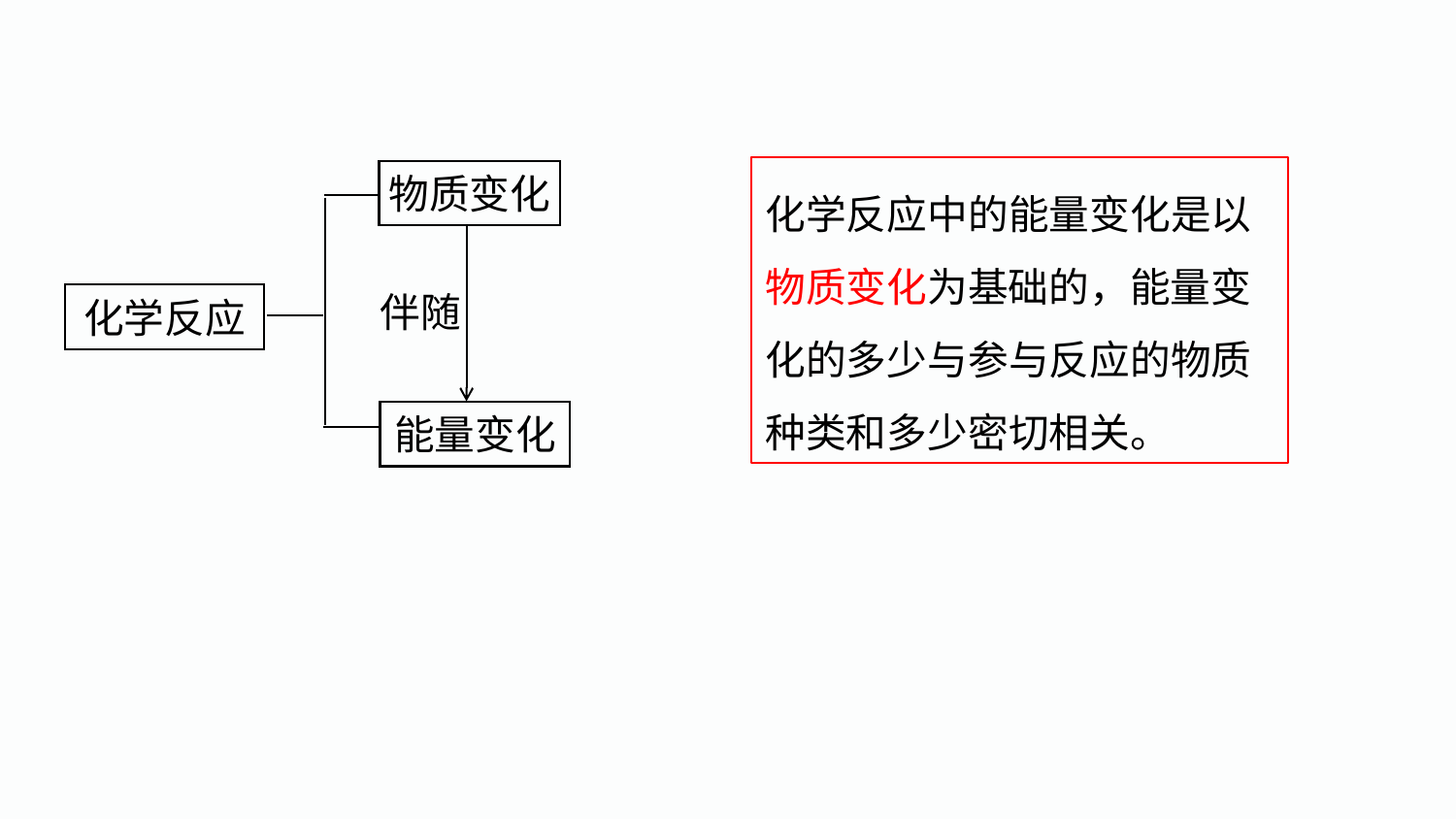

化学反应中的能量变化是以物质变化为基础的，能量变化的多少与参与反应的物质种类和多少密切相关。
物质变化
伴随
化学反应
能量变化